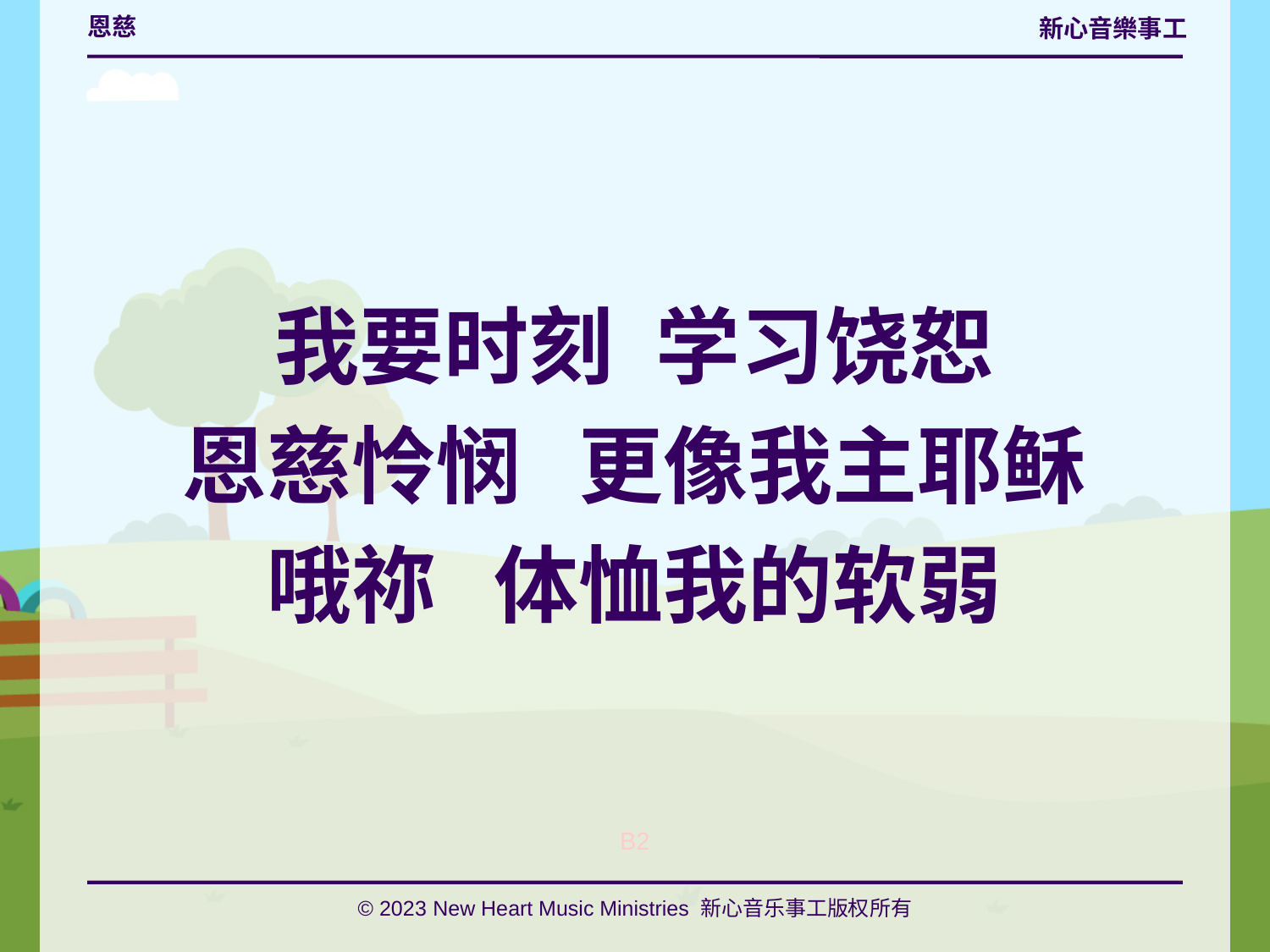

# 恩慈
我要时刻	学习饶恕
恩慈怜悯   更像我主耶稣
哦祢   体恤我的软弱
B2
© 2023 New Heart Music Ministries 新心音乐事工版权所有